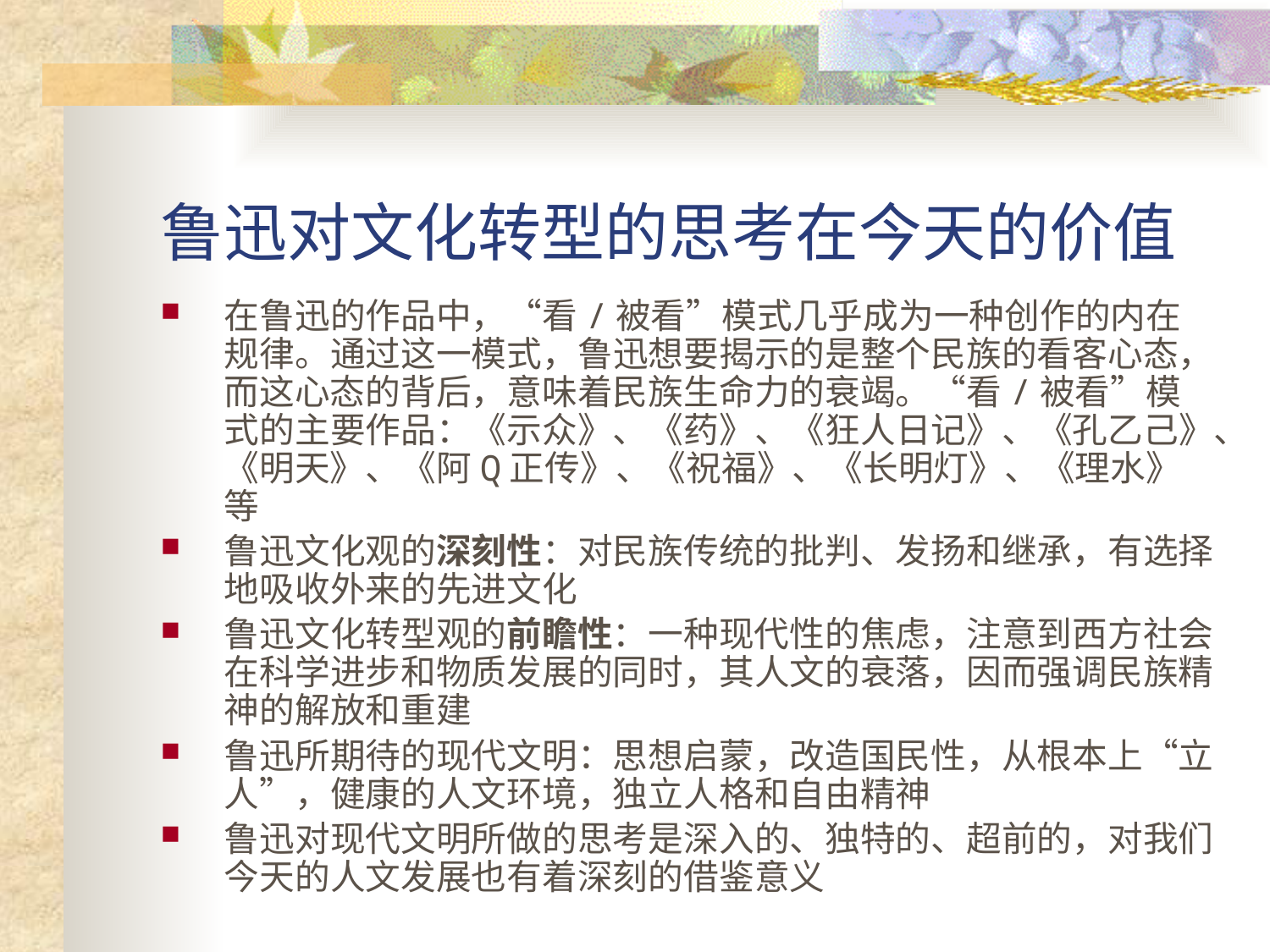

# 鲁迅对文化转型的思考在今天的价值
在鲁迅的作品中，“看/被看”模式几乎成为一种创作的内在规律。通过这一模式，鲁迅想要揭示的是整个民族的看客心态，而这心态的背后，意味着民族生命力的衰竭。“看/被看”模式的主要作品：《示众》、《药》、《狂人日记》、《孔乙己》、《明天》、《阿Q正传》、《祝福》、《长明灯》、《理水》等
鲁迅文化观的深刻性：对民族传统的批判、发扬和继承，有选择地吸收外来的先进文化
鲁迅文化转型观的前瞻性：一种现代性的焦虑，注意到西方社会在科学进步和物质发展的同时，其人文的衰落，因而强调民族精神的解放和重建
鲁迅所期待的现代文明：思想启蒙，改造国民性，从根本上“立人”，健康的人文环境，独立人格和自由精神
鲁迅对现代文明所做的思考是深入的、独特的、超前的，对我们今天的人文发展也有着深刻的借鉴意义